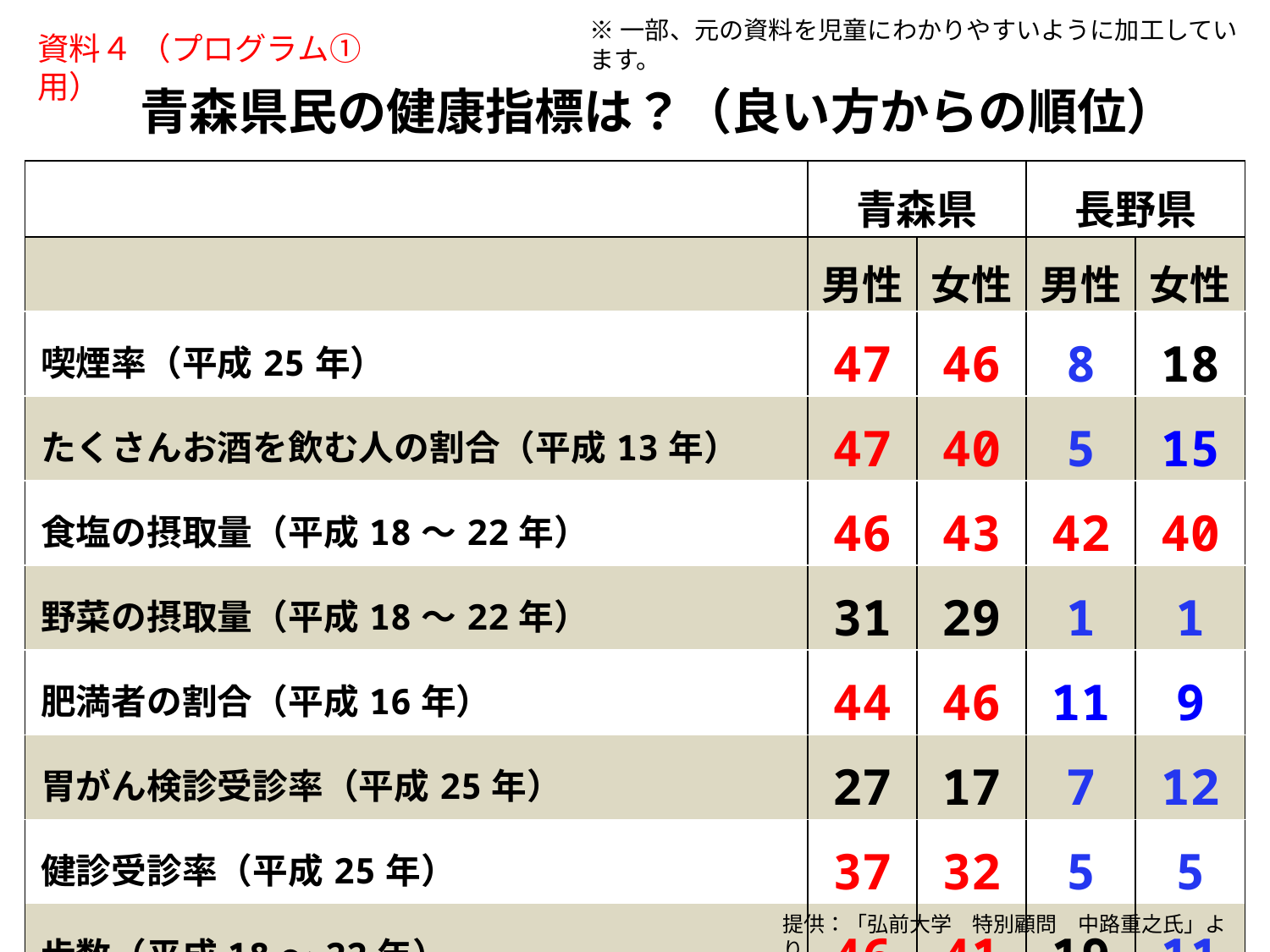

※一部、元の資料を児童にわかりやすいように加工しています。
資料４ （プログラム①用）
# 青森県民の健康指標は？（良い方からの順位）
|  | 青森県 |  | 長野県 |  |
| --- | --- | --- | --- | --- |
|  | 男性 | 女性 | 男性 | 女性 |
| 喫煙率（平成25年） | 47 | 46 | 8 | 18 |
| たくさんお酒を飲む人の割合（平成13年） | 47 | 40 | 5 | 15 |
| 食塩の摂取量（平成18～22年） | 46 | 43 | 42 | 40 |
| 野菜の摂取量（平成18～22年） | 31 | 29 | 1 | 1 |
| 肥満者の割合（平成16年） | 44 | 46 | 11 | 9 |
| 胃がん検診受診率（平成25年） | 27 | 17 | 7 | 12 |
| 健診受診率（平成25年） | 37 | 32 | 5 | 5 |
| 歩数（平成18～22年） | 46 | 41 | 19 | 11 |
| スポーツをする人の割合（平成23年） | 47 | 47 | 14 | 8 |
提供：「弘前大学　特別顧問　中路重之氏」より